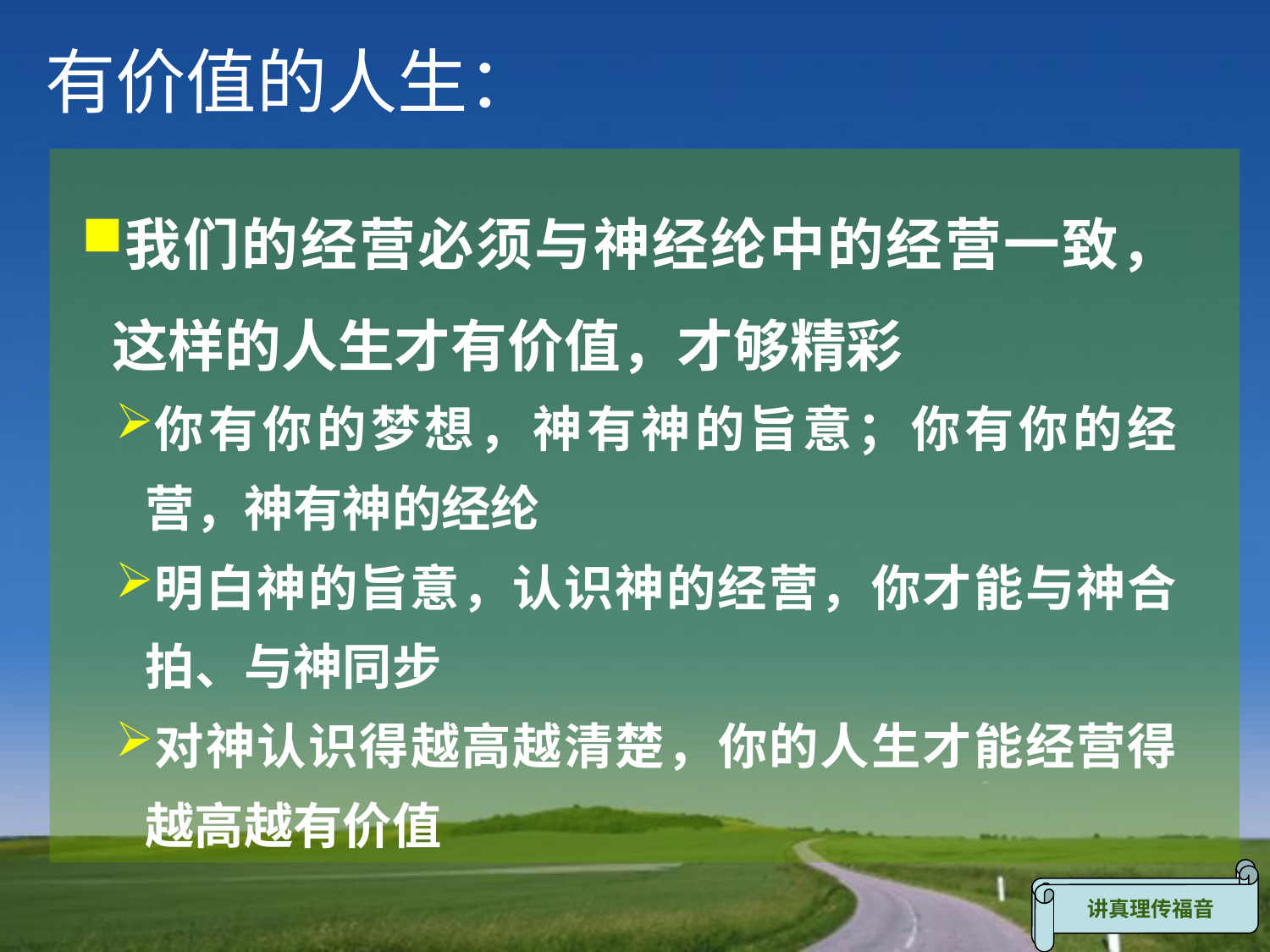

有价值的人生：

我们的经营必须与神经纶中的经营一致，这样的人生才有价值，才够精彩
你有你的梦想，神有神的旨意；你有你的经营，神有神的经纶
明白神的旨意，认识神的经营，你才能与神合拍、与神同步
对神认识得越高越清楚，你的人生才能经营得越高越有价值
神经纶中的经营
讲真理传福音